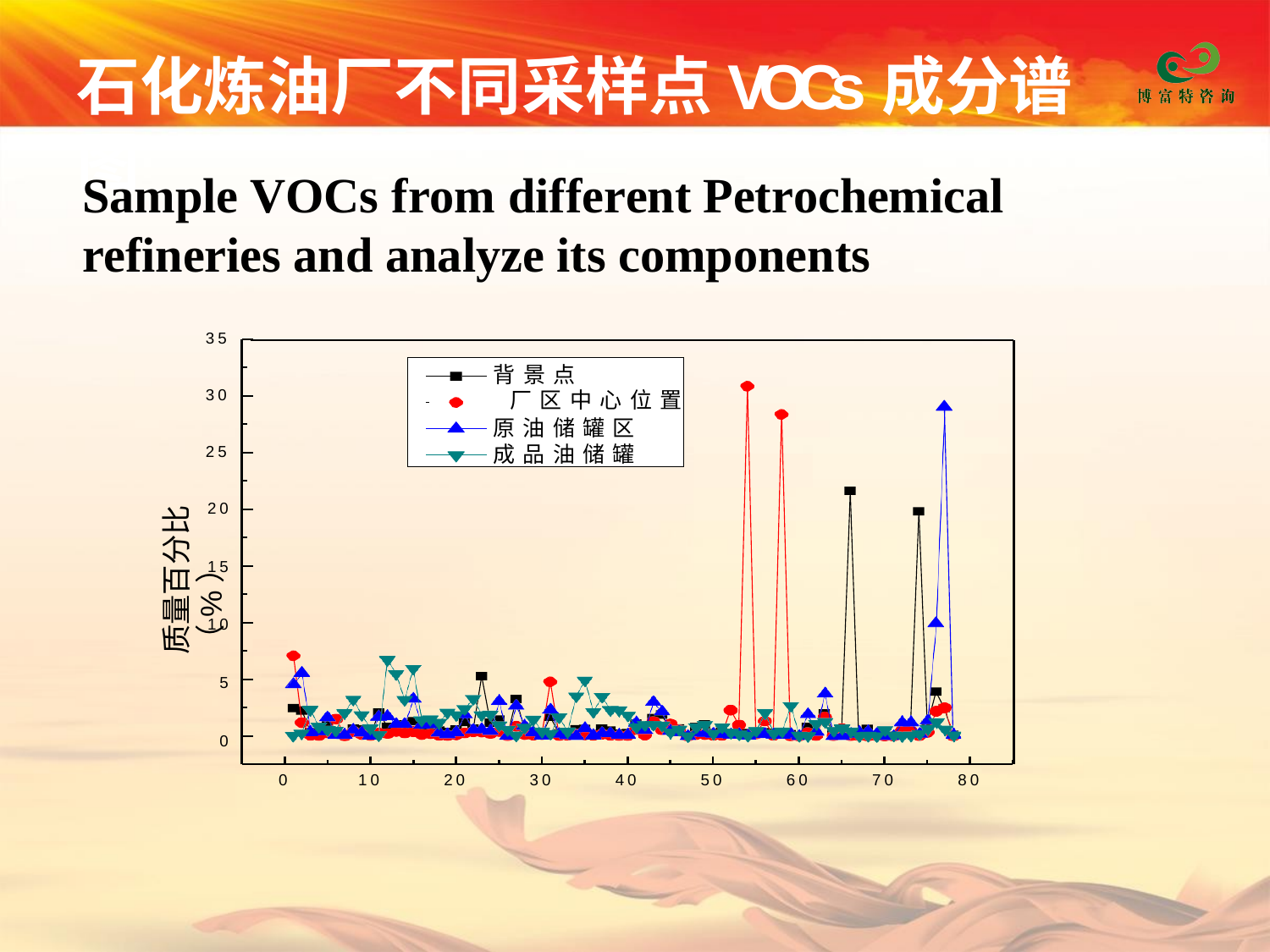

# 石化炼油厂不同采样点VOCs成分谱图
Sample VOCs from different Petrochemical refineries and analyze its components
35

背景点
 	厂区中心位置
原油储罐区 成品油储罐

30

25

质量百分比 （%）

20

15

10

5

0

0
10
20
30
40
50
60
70
80